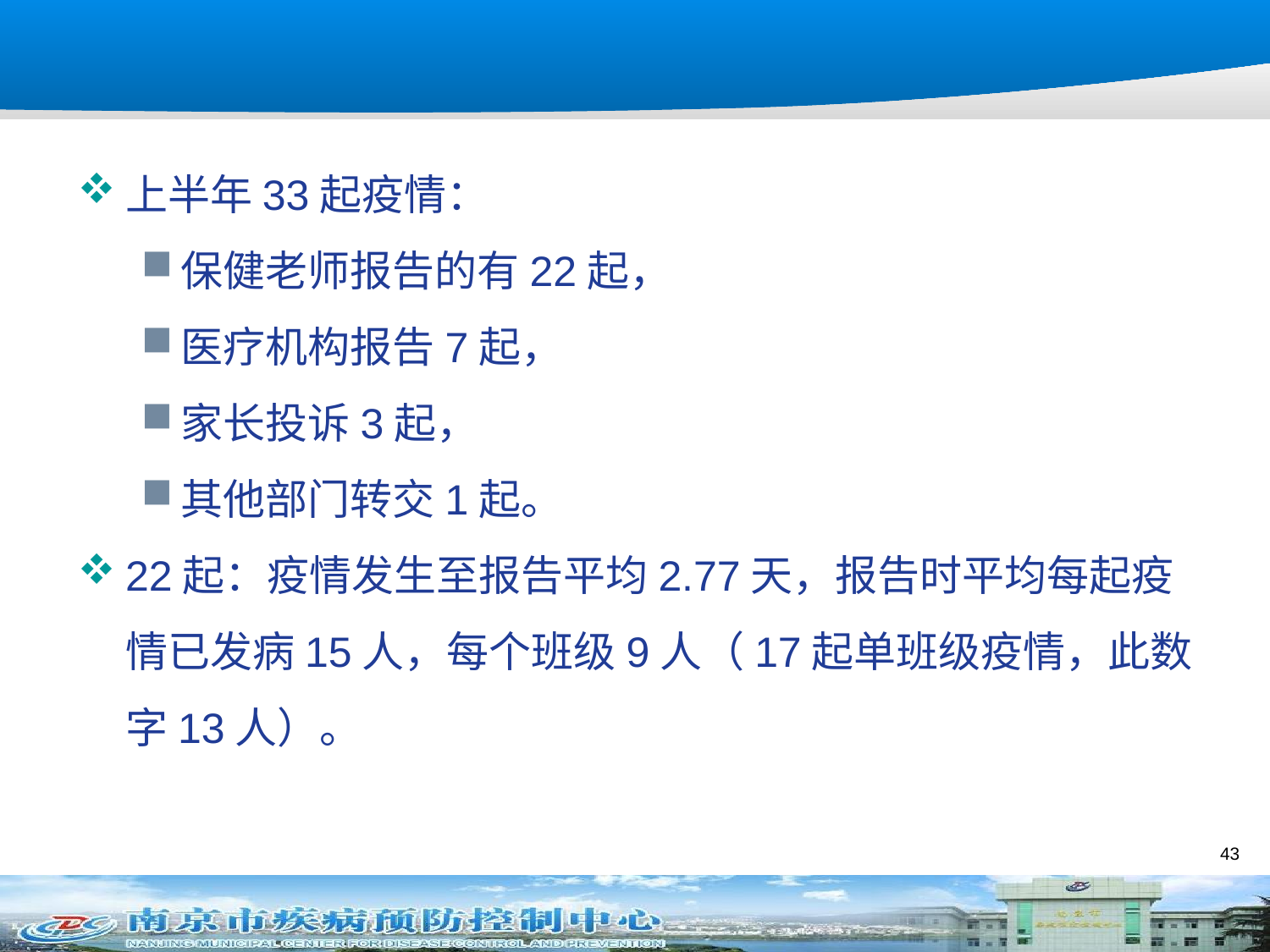

#
上半年33起疫情：
保健老师报告的有22起，
医疗机构报告7起，
家长投诉3起，
其他部门转交1起。
22起：疫情发生至报告平均2.77天，报告时平均每起疫情已发病15人，每个班级9人（17起单班级疫情，此数字13人）。
43